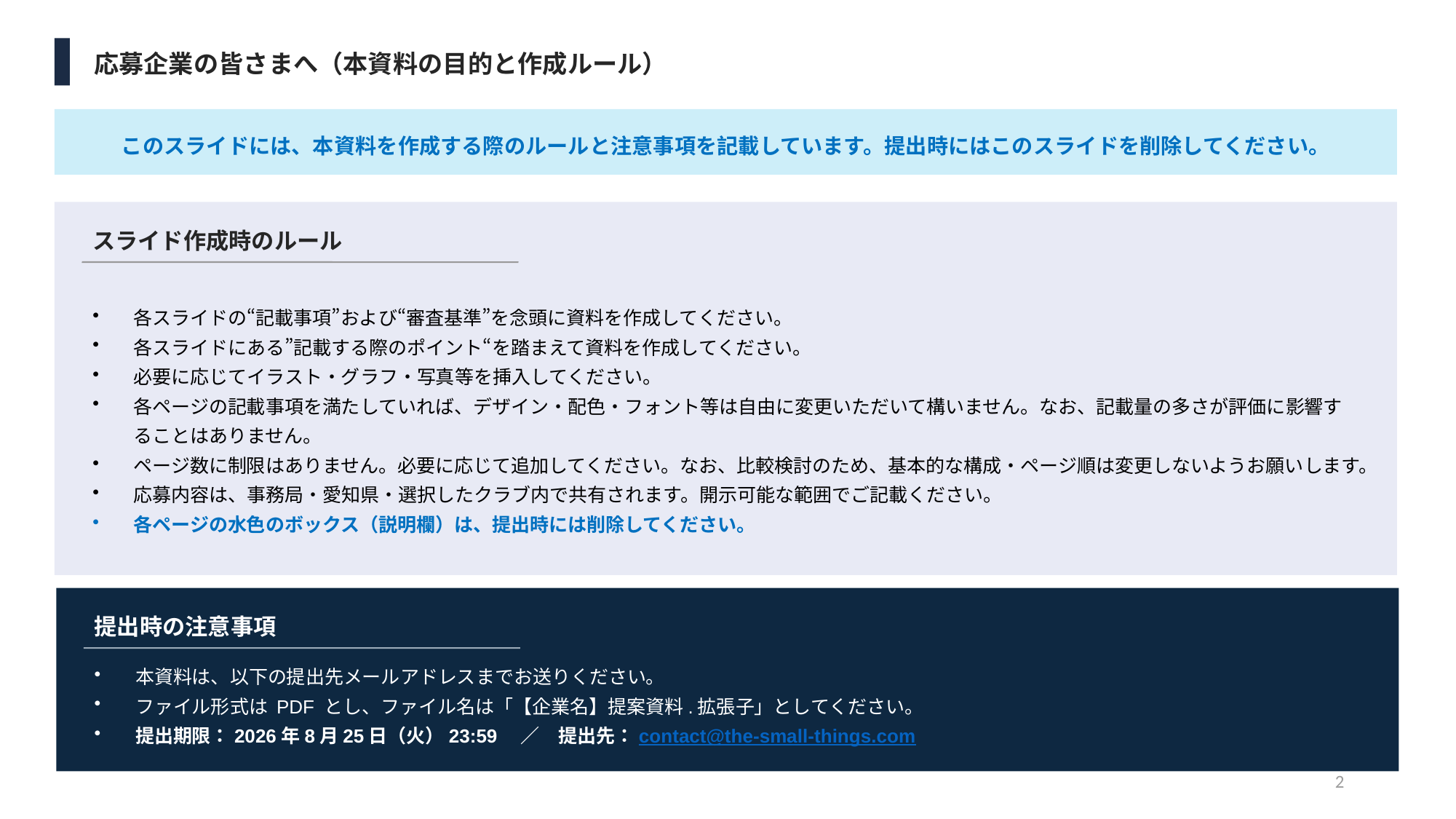

応募企業の皆さまへ（本資料の目的と作成ルール）
このスライドには、本資料を作成する際のルールと注意事項を記載しています。提出時にはこのスライドを削除してください。

スライド作成時のルール

各スライドの“記載事項”および“審査基準”を念頭に資料を作成してください。
各スライドにある”記載する際のポイント“を踏まえて資料を作成してください。
必要に応じてイラスト・グラフ・写真等を挿入してください。
各ページの記載事項を満たしていれば、デザイン・配色・フォント等は自由に変更いただいて構いません。なお、記載量の多さが評価に影響することはありません。
ページ数に制限はありません。必要に応じて追加してください。なお、比較検討のため、基本的な構成・ページ順は変更しないようお願いします。
応募内容は、事務局・愛知県・選択したクラブ内で共有されます。開示可能な範囲でご記載ください。
各ページの水色のボックス（説明欄）は、提出時には削除してください。

提出時の注意事項

本資料は、以下の提出先メールアドレスまでお送りください。
ファイル形式は PDF とし、ファイル名は「【企業名】提案資料.拡張子」としてください。
提出期限：2026年8月25日（火）23:59　／　提出先：contact@the-small-things.com
2